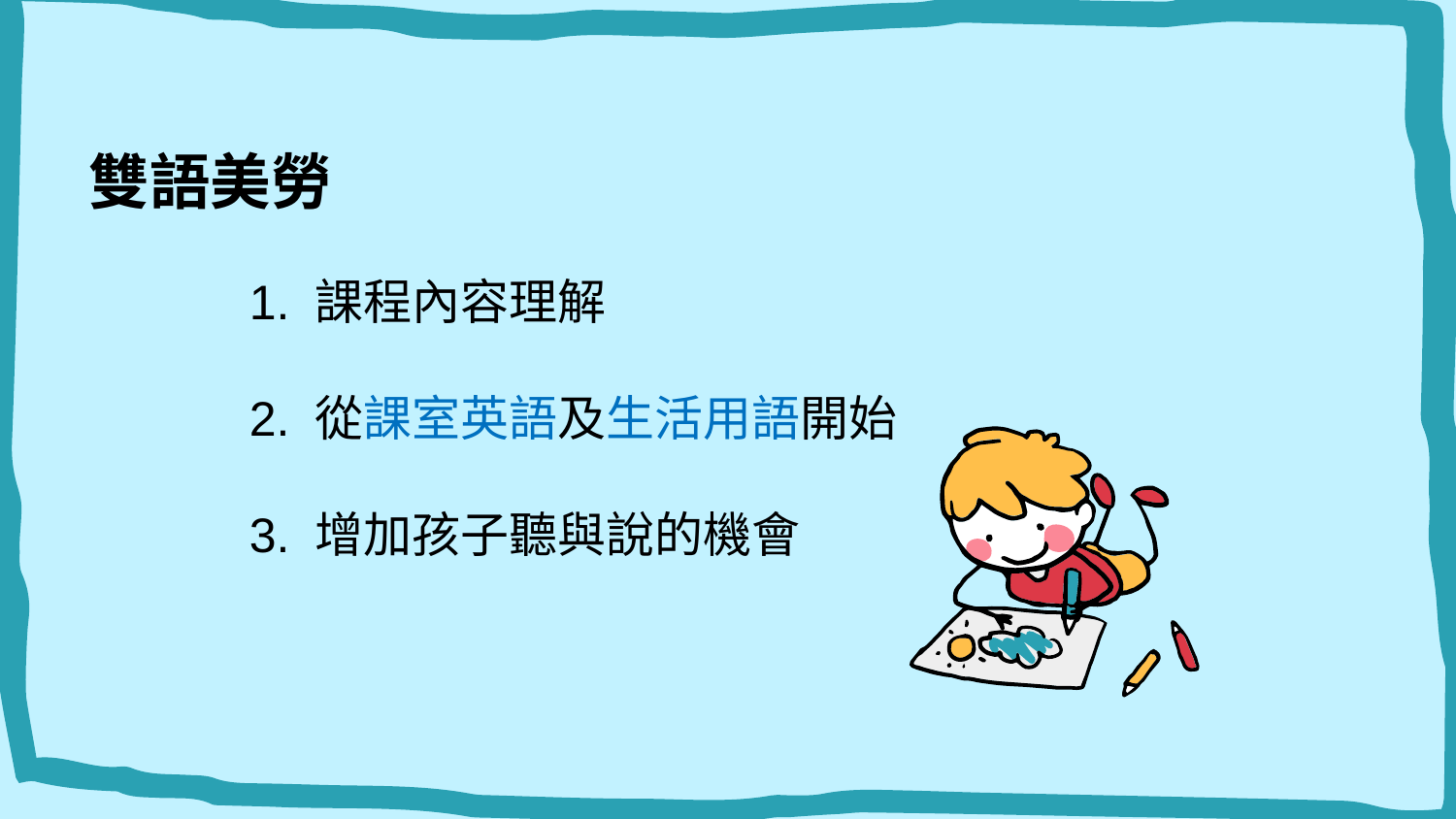

雙語美勞
1. 課程內容理解
2. 從課室英語及生活用語開始
3. 增加孩子聽與說的機會